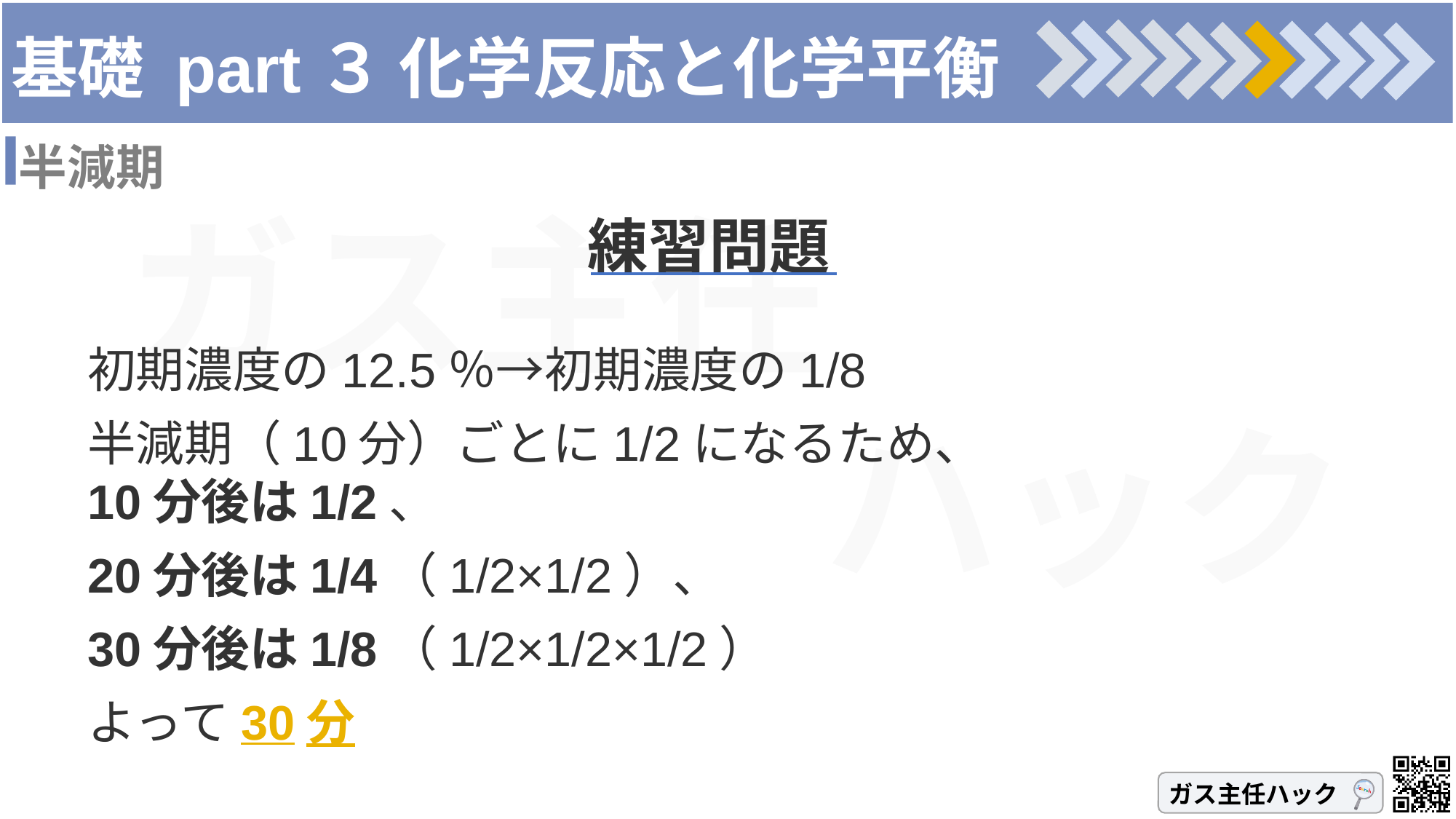

# 基礎 part３ 化学反応と化学平衡

半減期

練習問題
初期濃度の12.5％→初期濃度の1/8
半減期（10分）ごとに1/2になるため、
10分後は1/2、
20分後は1/4（1/2×1/2）、
30分後は1/8（1/2×1/2×1/2）
よって30分